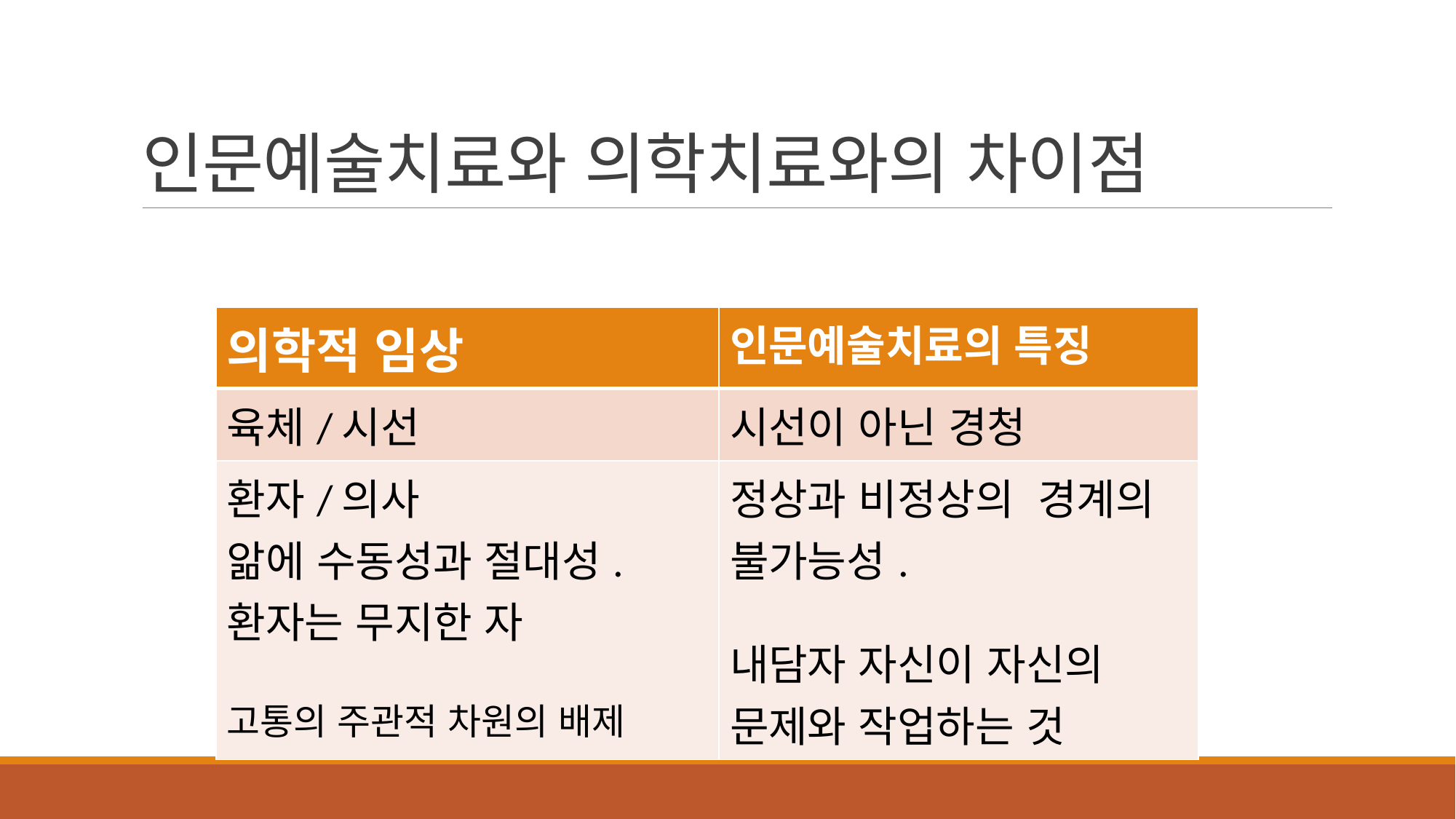

# 인문예술치료와 의학치료와의 차이점
| 의학적 임상 | 인문예술치료의 특징 |
| --- | --- |
| 육체/시선 | 시선이 아닌 경청 |
| 환자/의사 앎에 수동성과 절대성. 환자는 무지한 자 고통의 주관적 차원의 배제 | 정상과 비정상의 경계의 불가능성. 내담자 자신이 자신의 문제와 작업하는 것 |